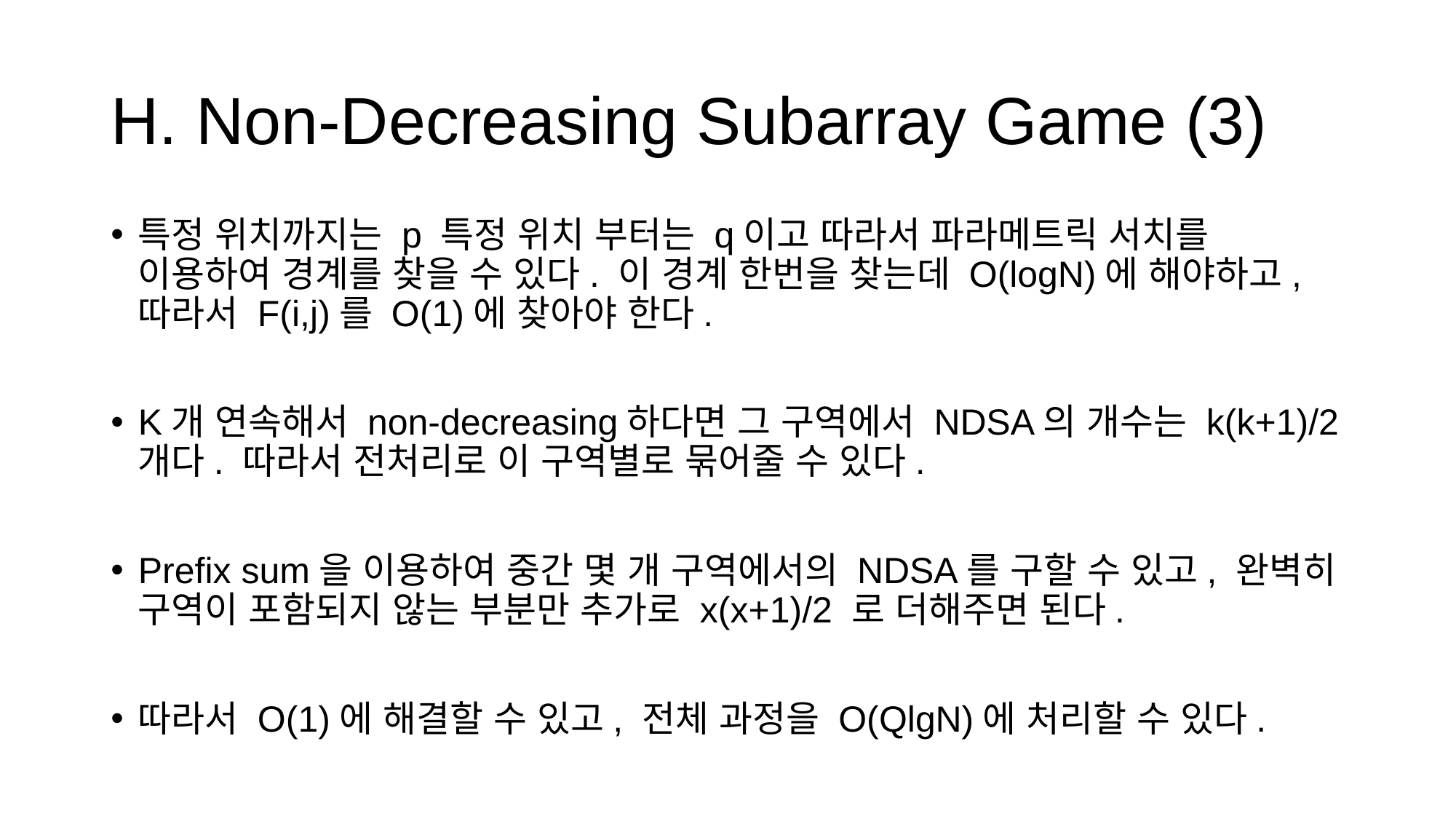

# H. Non-Decreasing Subarray Game (3)
특정 위치까지는 p 특정 위치 부터는 q이고 따라서 파라메트릭 서치를 이용하여 경계를 찾을 수 있다. 이 경계 한번을 찾는데 O(logN)에 해야하고, 따라서 F(i,j)를 O(1)에 찾아야 한다.

K개 연속해서 non-decreasing하다면 그 구역에서 NDSA의 개수는 k(k+1)/2개다. 따라서 전처리로 이 구역별로 묶어줄 수 있다.

Prefix sum을 이용하여 중간 몇 개 구역에서의 NDSA를 구할 수 있고, 완벽히 구역이 포함되지 않는 부분만 추가로 x(x+1)/2 로 더해주면 된다.

따라서 O(1)에 해결할 수 있고, 전체 과정을 O(QlgN)에 처리할 수 있다.